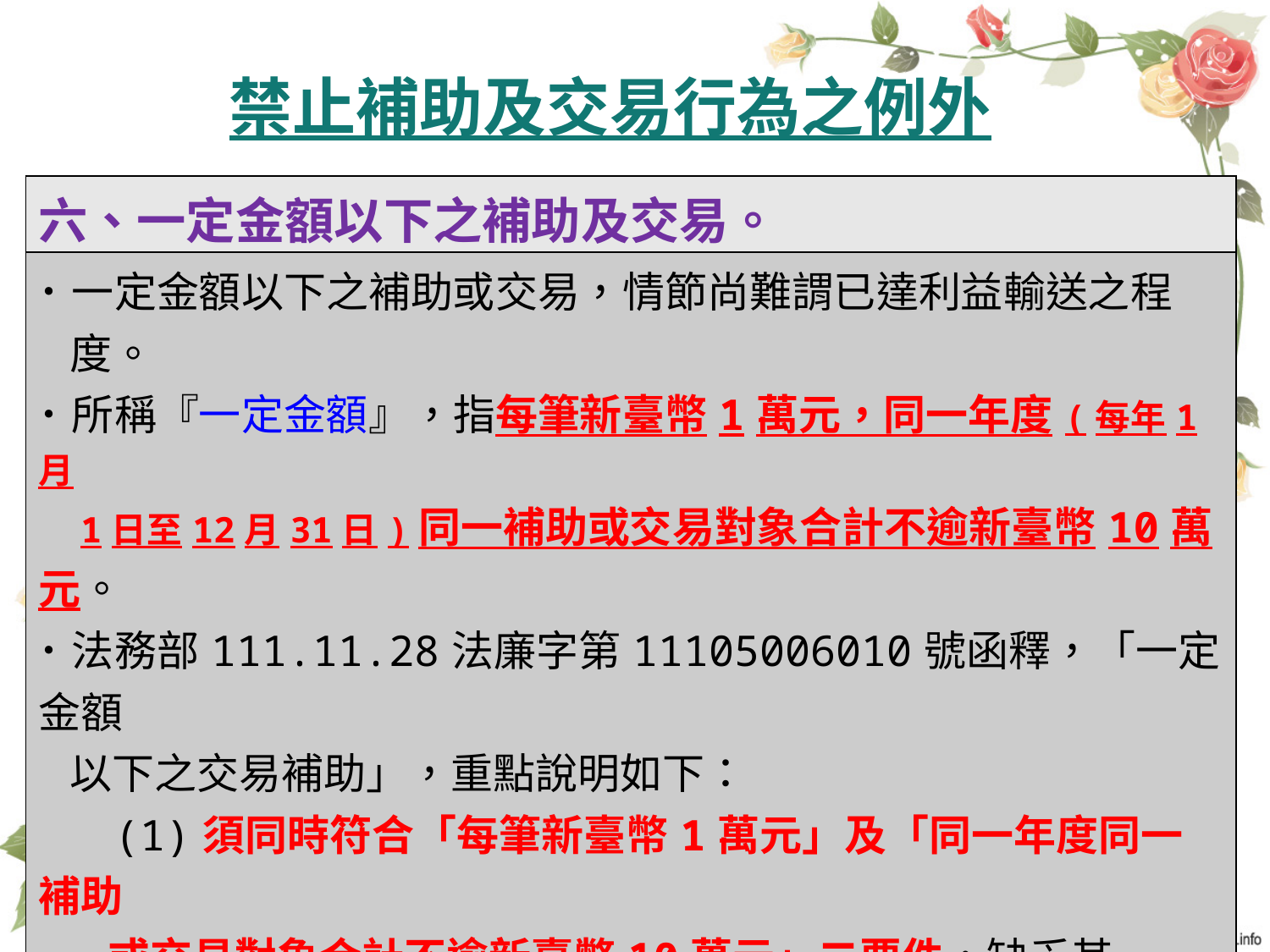

#
    禁止補助及交易行為之例外
| 六、一定金額以下之補助及交易。 |
| --- |
| ˙一定金額以下之補助或交易，情節尚難謂已達利益輸送之程 度。 ˙所稱『一定金額』，指每筆新臺幣1萬元，同一年度(每年1月 1日至12月31日)同一補助或交易對象合計不逾新臺幣10萬元。 ˙法務部111.11.28法廉字第11105006010號函釋，「一定金額 以下之交易補助」，重點說明如下： (1)須同時符合「每筆新臺幣1萬元」及「同一年度同一補助 或交易對象合計不逾新臺幣10萬元」二要件，缺乏其一 即不得以該款但書規定排除補助或交易之限制。故單筆 交易超過1萬元，或數筆交易合計超過10萬元，均與本法 第14條第1項但書第6款要件不符。 (2)上開違法總額之計算，係以機關與關係人全年度交易總 |
158